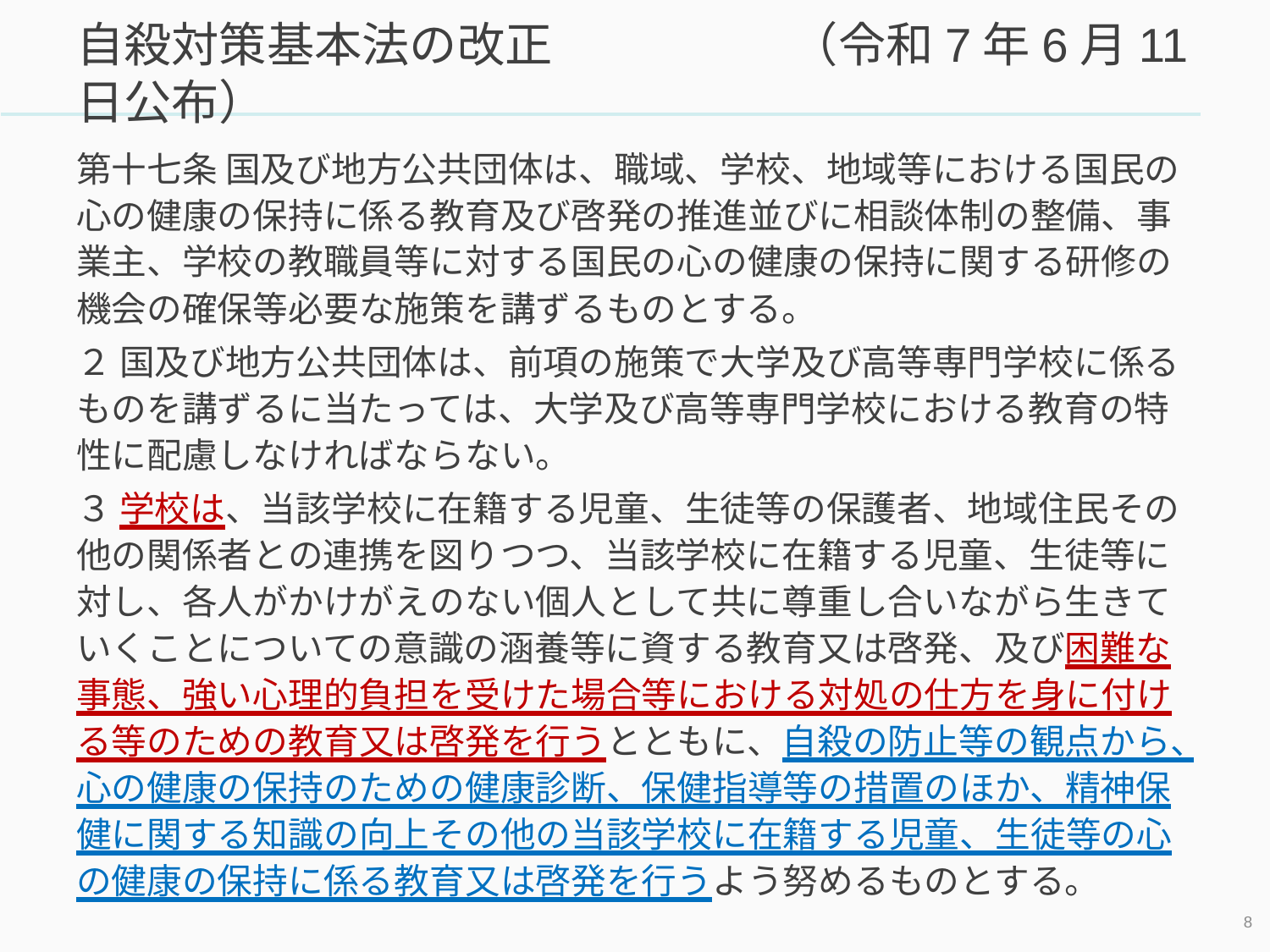

# 自殺対策基本法の改正　　　　　（令和7年6月11日公布）
第十七条 国及び地方公共団体は、職域、学校、地域等における国民の心の健康の保持に係る教育及び啓発の推進並びに相談体制の整備、事業主、学校の教職員等に対する国民の心の健康の保持に関する研修の機会の確保等必要な施策を講ずるものとする。
２ 国及び地方公共団体は、前項の施策で大学及び高等専門学校に係るものを講ずるに当たっては、大学及び高等専門学校における教育の特性に配慮しなければならない。
３ 学校は、当該学校に在籍する児童、生徒等の保護者、地域住民その他の関係者との連携を図りつつ、当該学校に在籍する児童、生徒等に対し、各人がかけがえのない個人として共に尊重し合いながら生きていくことについての意識の涵養等に資する教育又は啓発、及び困難な事態、強い心理的負担を受けた場合等における対処の仕方を身に付ける等のための教育又は啓発を行うとともに、自殺の防止等の観点から、心の健康の保持のための健康診断、保健指導等の措置のほか、精神保健に関する知識の向上その他の当該学校に在籍する児童、生徒等の心の健康の保持に係る教育又は啓発を行うよう努めるものとする。
8